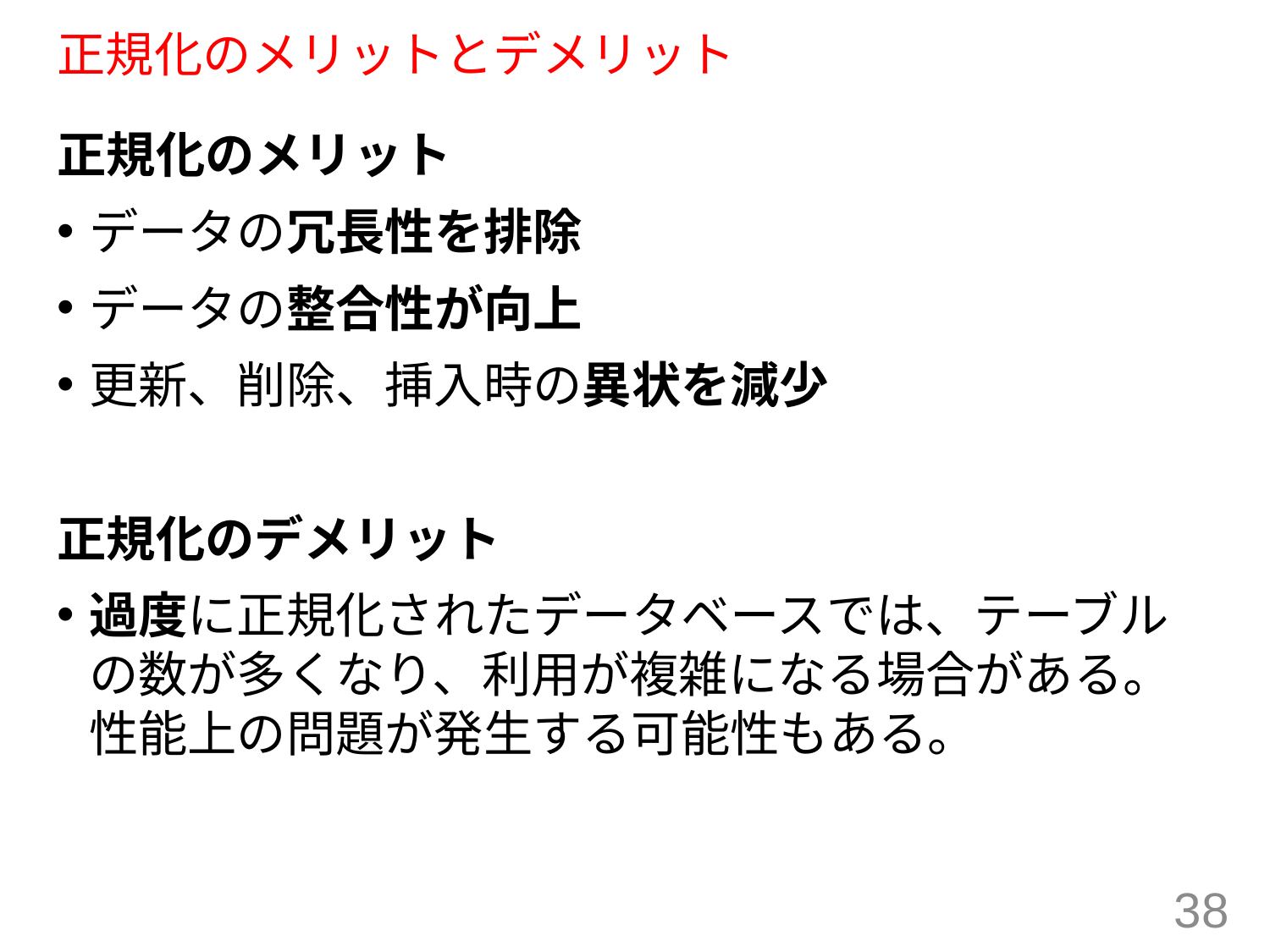

# 正規化のメリットとデメリット
正規化のメリット
データの冗長性を排除
データの整合性が向上
更新、削除、挿入時の異状を減少

正規化のデメリット
過度に正規化されたデータベースでは、テーブルの数が多くなり、利用が複雑になる場合がある。性能上の問題が発生する可能性もある。
38